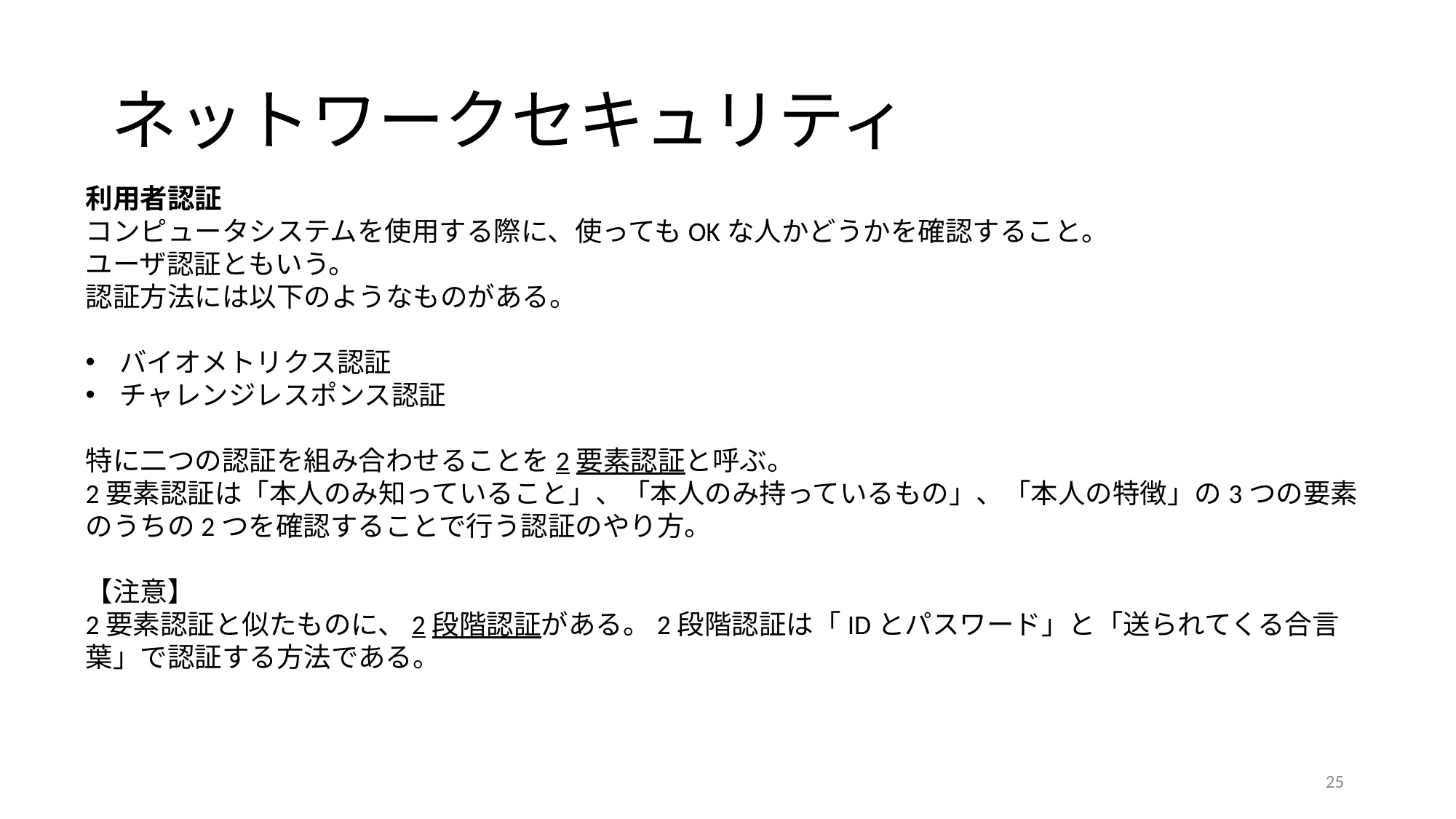

# ネットワークセキュリティ
利用者認証
コンピュータシステムを使用する際に、使ってもOKな人かどうかを確認すること。
ユーザ認証ともいう。
認証方法には以下のようなものがある。

バイオメトリクス認証
チャレンジレスポンス認証

特に二つの認証を組み合わせることを2要素認証と呼ぶ。
2要素認証は「本人のみ知っていること」、「本人のみ持っているもの」、「本人の特徴」の3つの要素のうちの2つを確認することで行う認証のやり方。

【注意】
2要素認証と似たものに、2段階認証がある。2段階認証は「IDとパスワード」と「送られてくる合言葉」で認証する方法である。

25